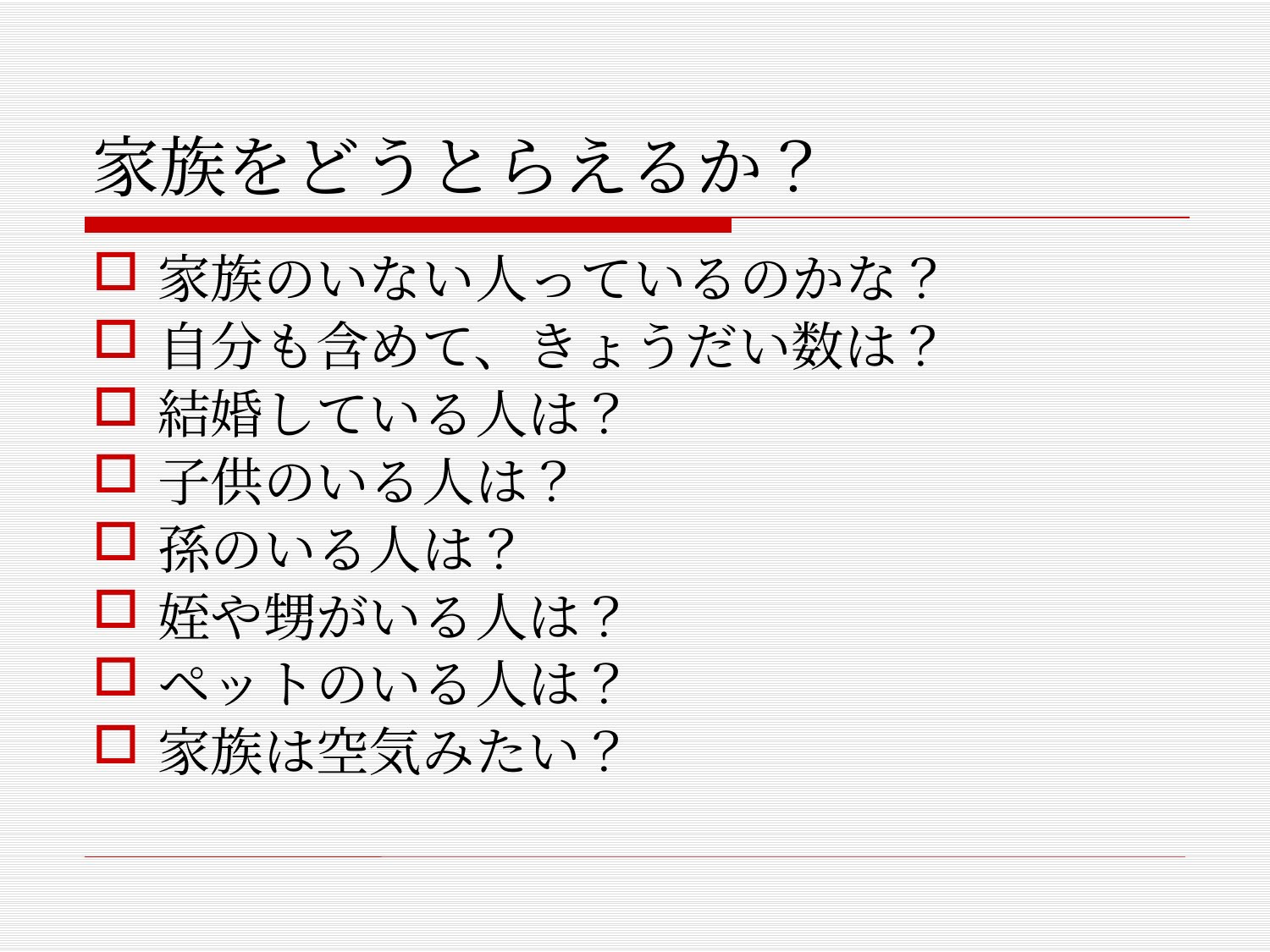

# 家族をどうとらえるか？
家族のいない人っているのかな？
自分も含めて、きょうだい数は？
結婚している人は？
子供のいる人は？
孫のいる人は？
姪や甥がいる人は？
ペットのいる人は？
家族は空気みたい？